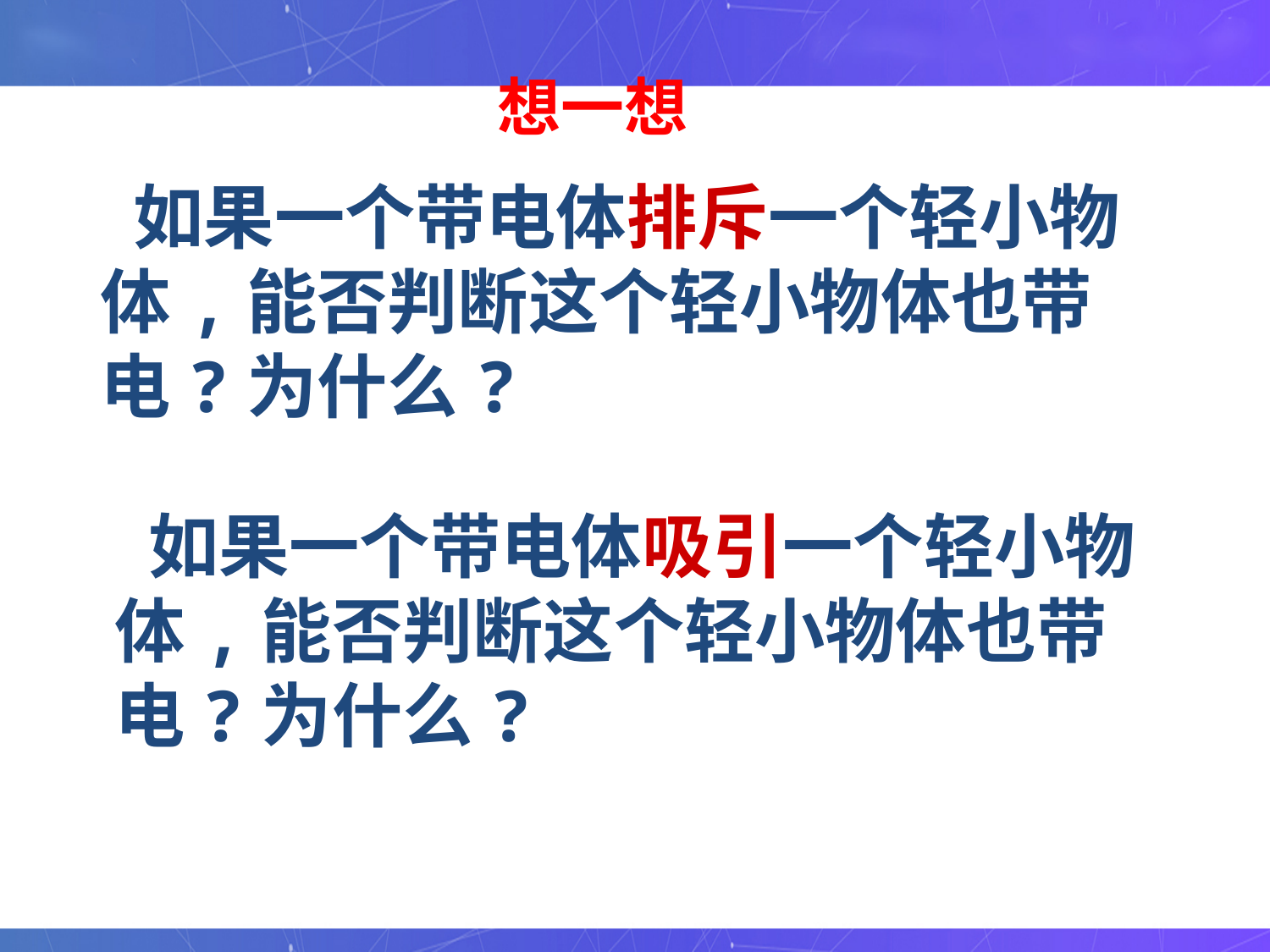

想一想
    如果一个带电体排斥一个轻小物体,能否判断这个轻小物体也带电?为什么?

    如果一个带电体吸引一个轻小物体,能否判断这个轻小物体也带电?为什么?